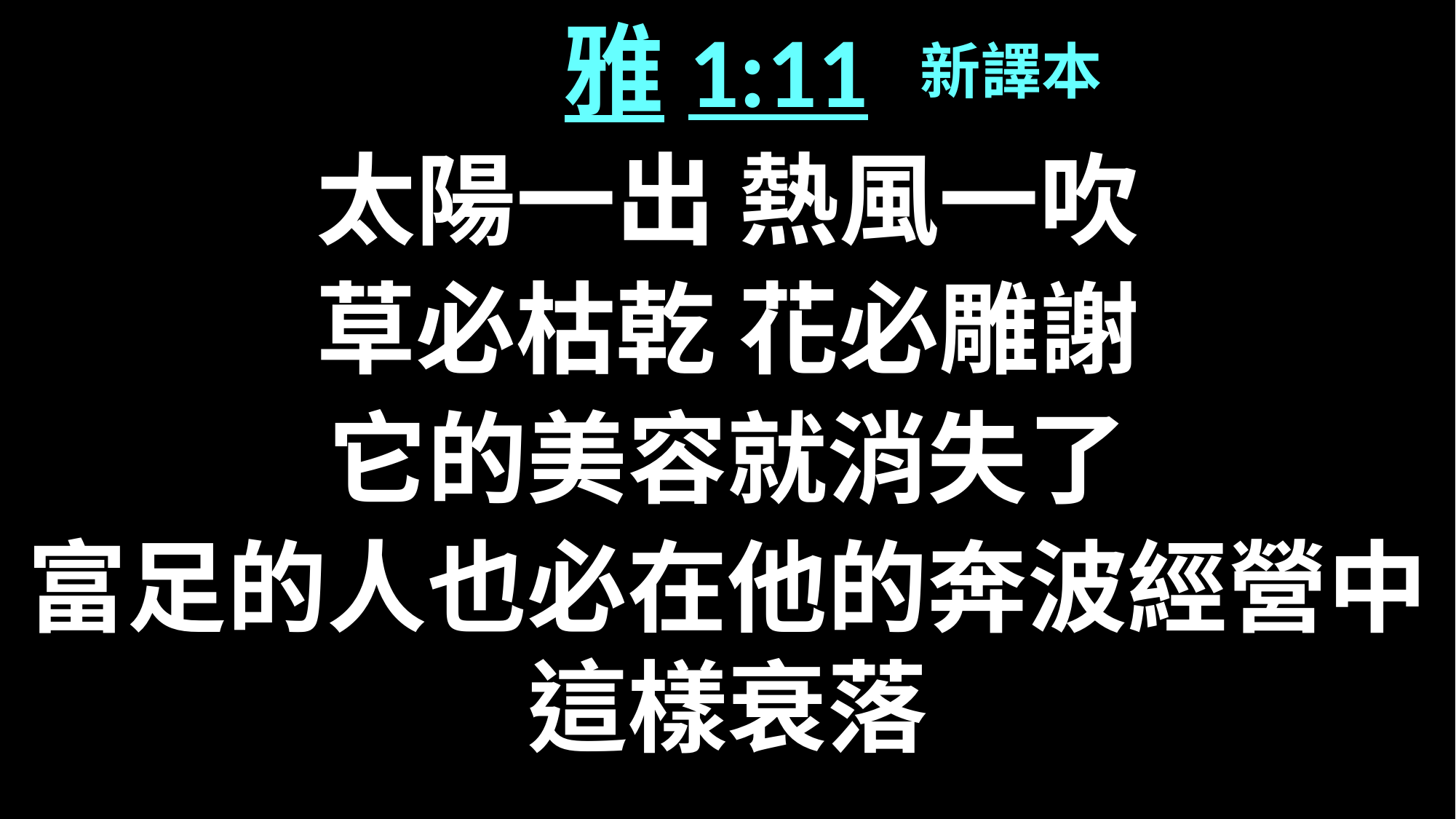

雅1:11
太陽一出 熱風一吹
草必枯乾 花必雕謝
它的美容就消失了
富足的人也必在他的奔波經營中這樣衰落
新譯本